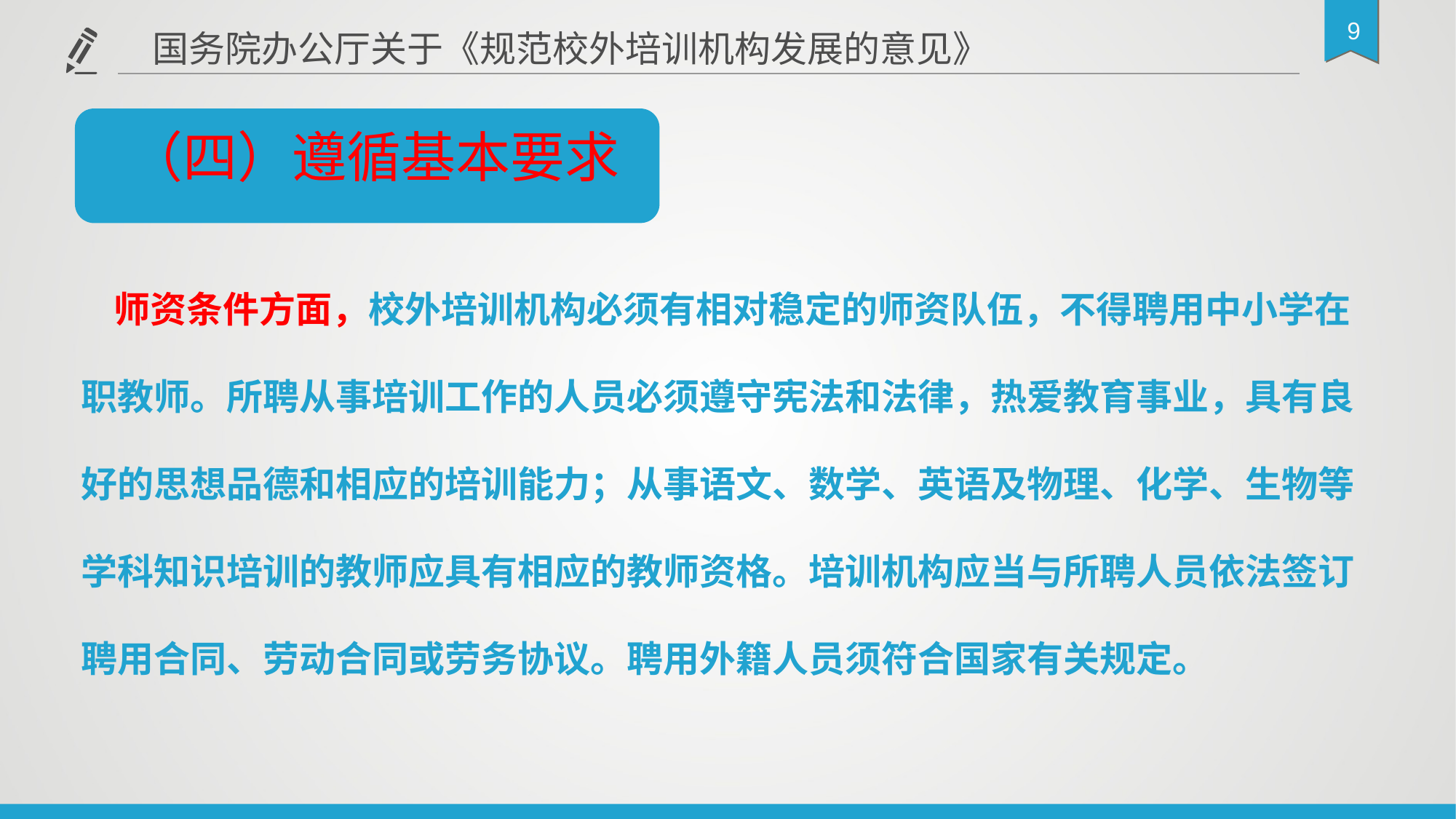

国务院办公厅关于《规范校外培训机构发展的意见》

（四）遵循基本要求
   师资条件方面，校外培训机构必须有相对稳定的师资队伍，不得聘用中小学在职教师。所聘从事培训工作的人员必须遵守宪法和法律，热爱教育事业，具有良好的思想品德和相应的培训能力；从事语文、数学、英语及物理、化学、生物等学科知识培训的教师应具有相应的教师资格。培训机构应当与所聘人员依法签订聘用合同、劳动合同或劳务协议。聘用外籍人员须符合国家有关规定。